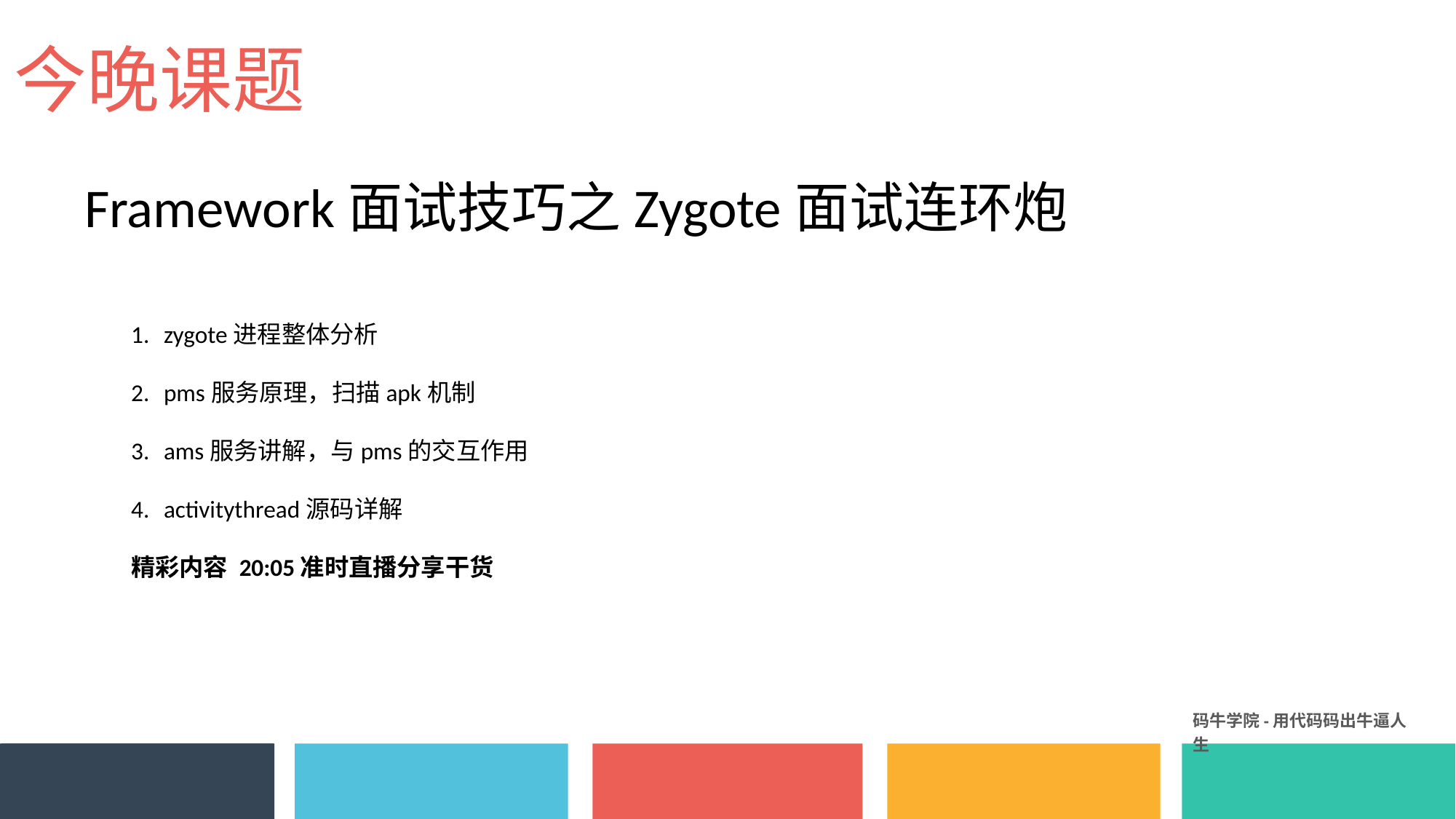

今晚课题
Framework面试技巧之Zygote面试连环炮
zygote进程整体分析

pms服务原理，扫描apk机制

ams服务讲解，与pms的交互作用

activitythread源码详解

精彩内容 20:05准时直播分享干货
码牛学院-用代码码出牛逼人生